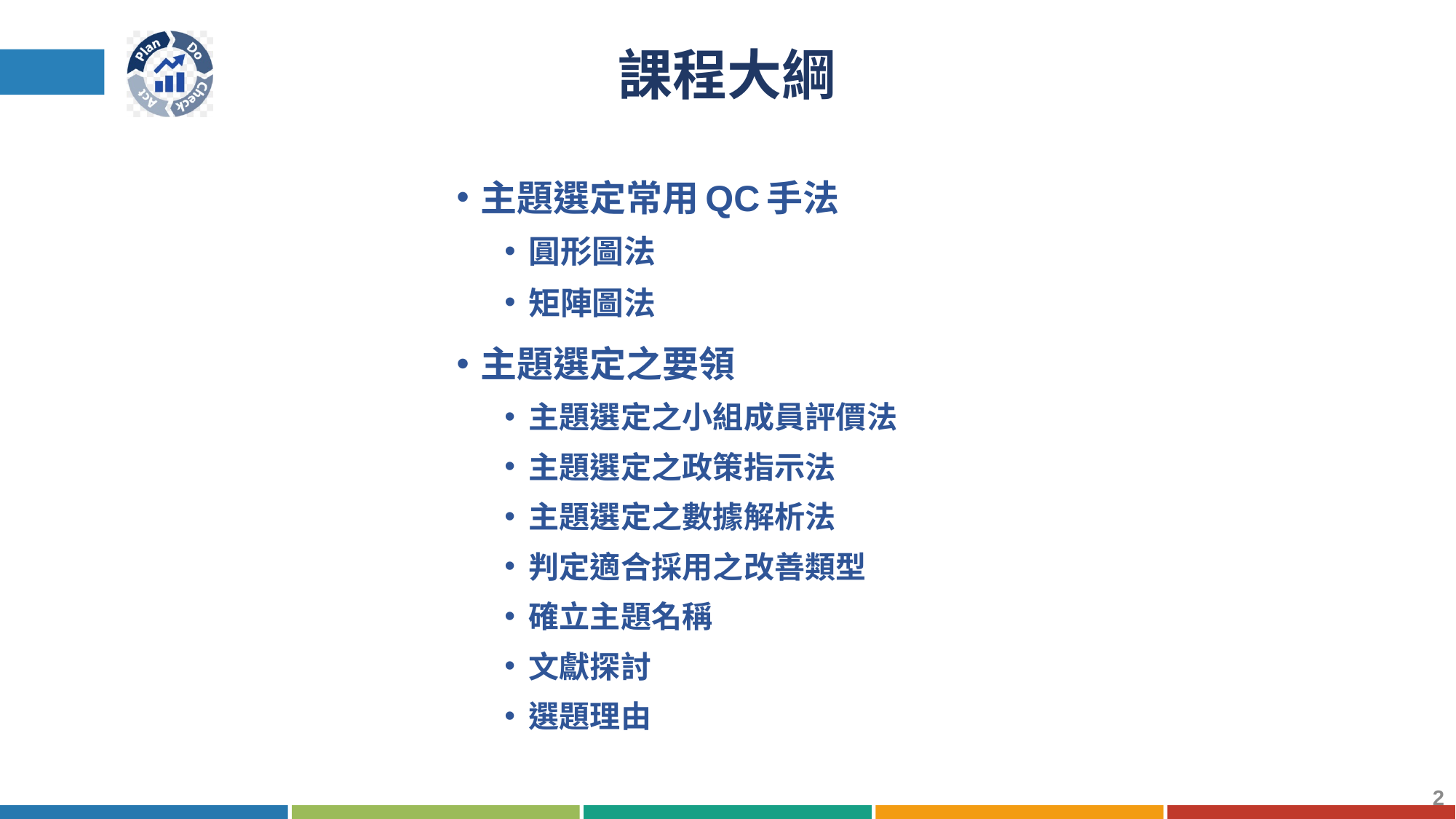

# 課程大綱
主題選定常用QC手法
圓形圖法
矩陣圖法
主題選定之要領
主題選定之小組成員評價法
主題選定之政策指示法
主題選定之數據解析法
判定適合採用之改善類型
確立主題名稱
文獻探討
選題理由

2